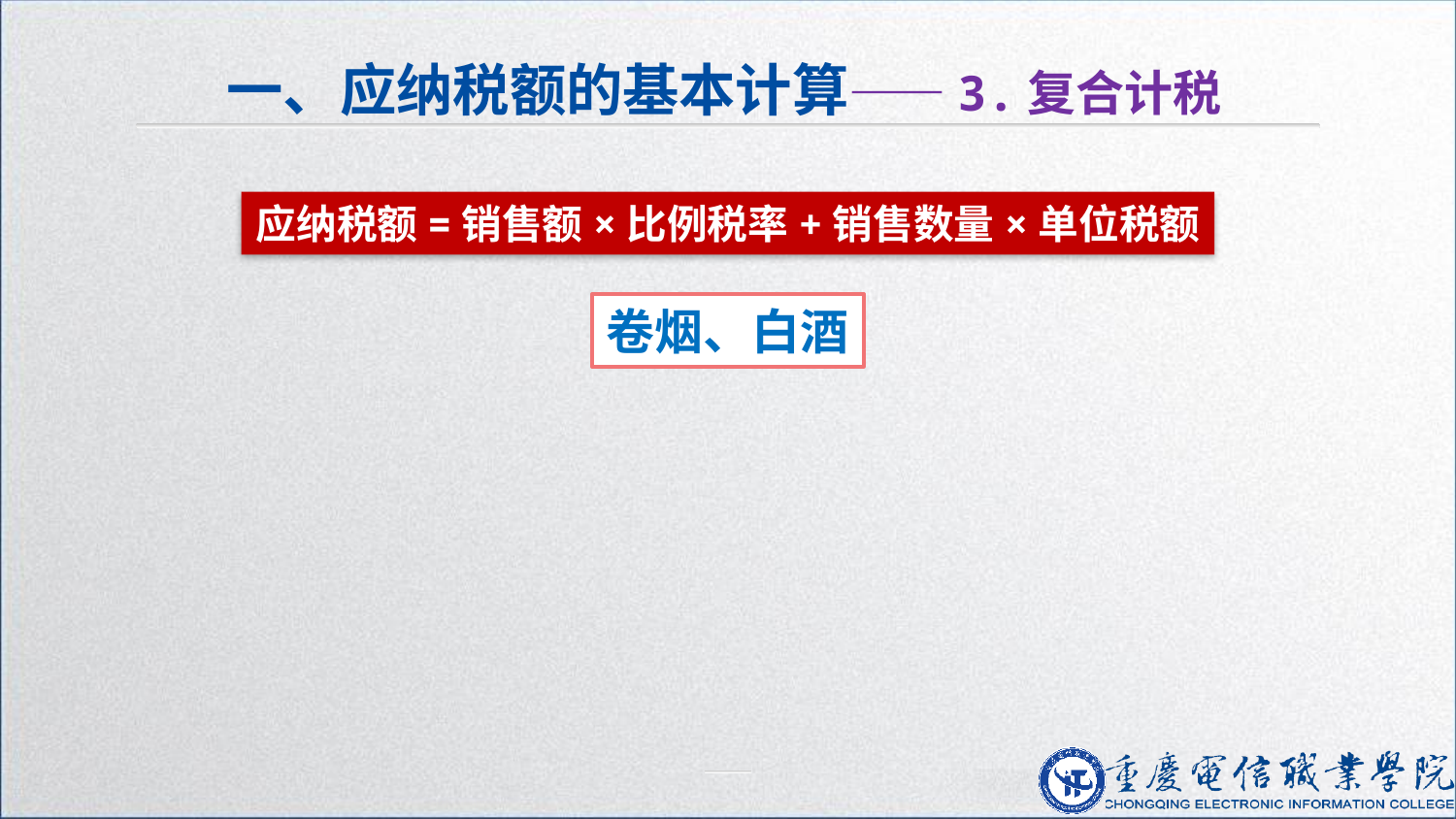

一、应纳税额的基本计算——3.复合计税

应纳税额=销售额×比例税率+销售数量×单位税额
卷烟、白酒